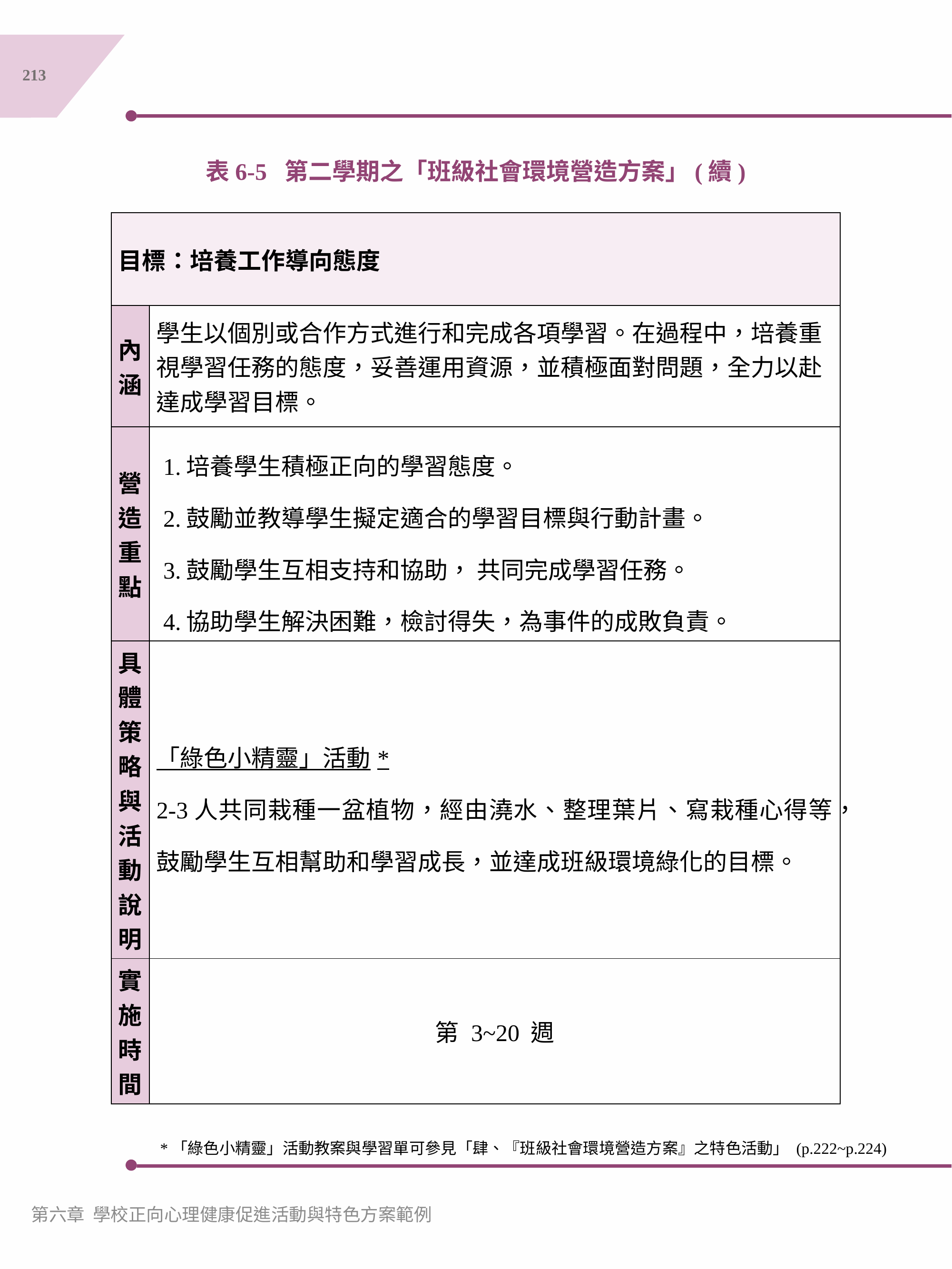

213
表6-5  第二學期之「班級社會環境營造方案」(續)
| 目標：培養工作導向態度 |  |
| --- | --- |
| 內涵 | 學生以個別或合作方式進行和完成各項學習。在過程中，培養重視學習任務的態度，妥善運用資源，並積極面對問題，全力以赴達成學習目標。 |
| 營造重點 | 1.培養學生積極正向的學習態度。 2.鼓勵並教導學生擬定適合的學習目標與行動計畫。 3.鼓勵學生互相支持和協助， 共同完成學習任務。 4.協助學生解決困難，檢討得失，為事件的成敗負責。 |
| 具體策略與活動說明 | 「綠色小精靈」活動\* 2-3人共同栽種一盆植物，經由澆水、整理葉片、寫栽種心得等，鼓勵學生互相幫助和學習成長，並達成班級環境綠化的目標。 |
| 實施時間 | 第 3~20 週 |

*「綠色小精靈」活動教案與學習單可參見「肆、『班級社會環境營造方案』之特色活動」 (p.222~p.224)
第六章  學校正向心理健康促進活動與特色方案範例